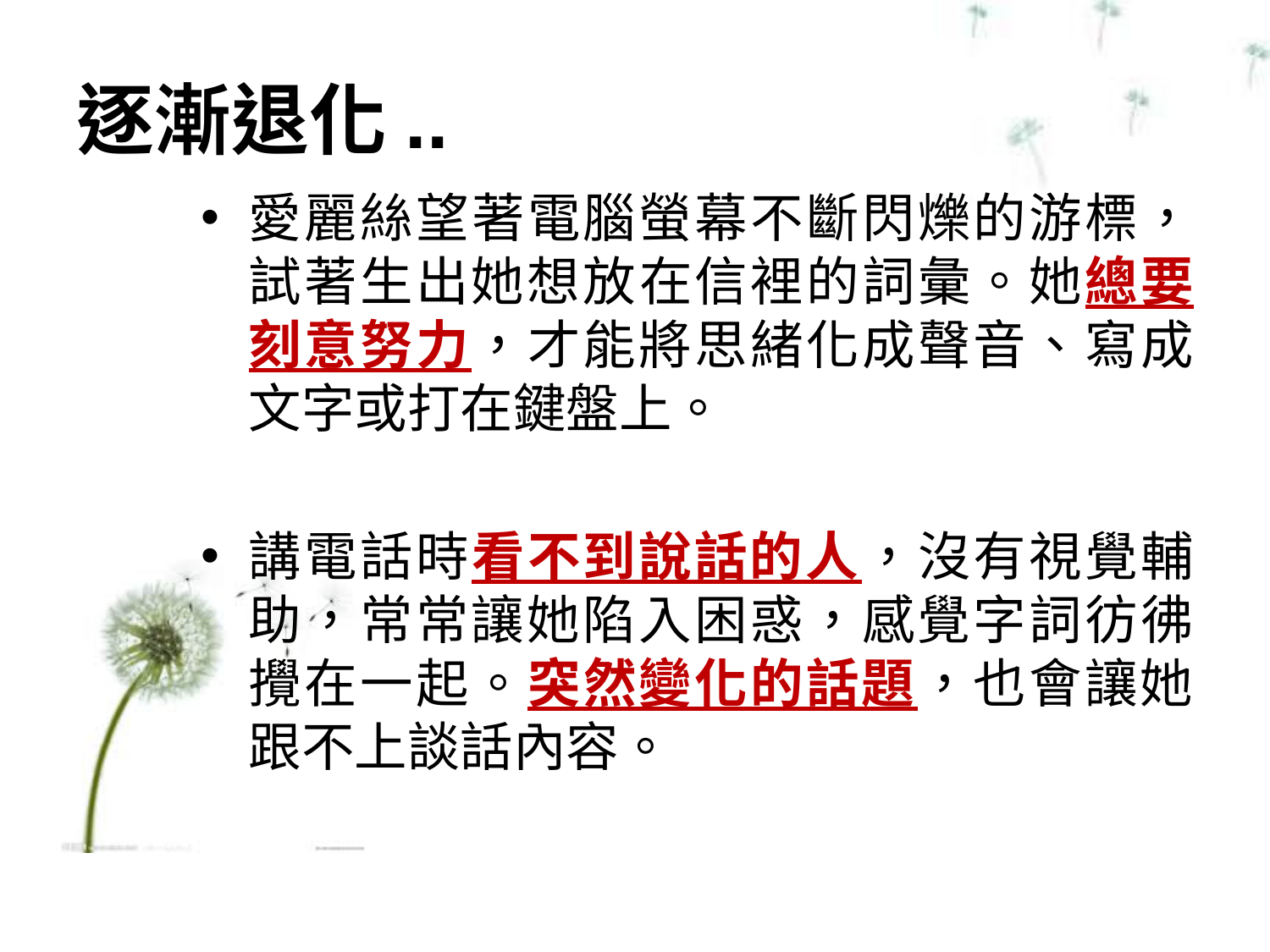

# 逐漸退化..
愛麗絲望著電腦螢幕不斷閃爍的游標，試著生出她想放在信裡的詞彙。她總要刻意努力，才能將思緒化成聲音、寫成文字或打在鍵盤上。

講電話時看不到說話的人，沒有視覺輔助，常常讓她陷入困惑，感覺字詞彷彿攪在一起。突然變化的話題，也會讓她跟不上談話內容。